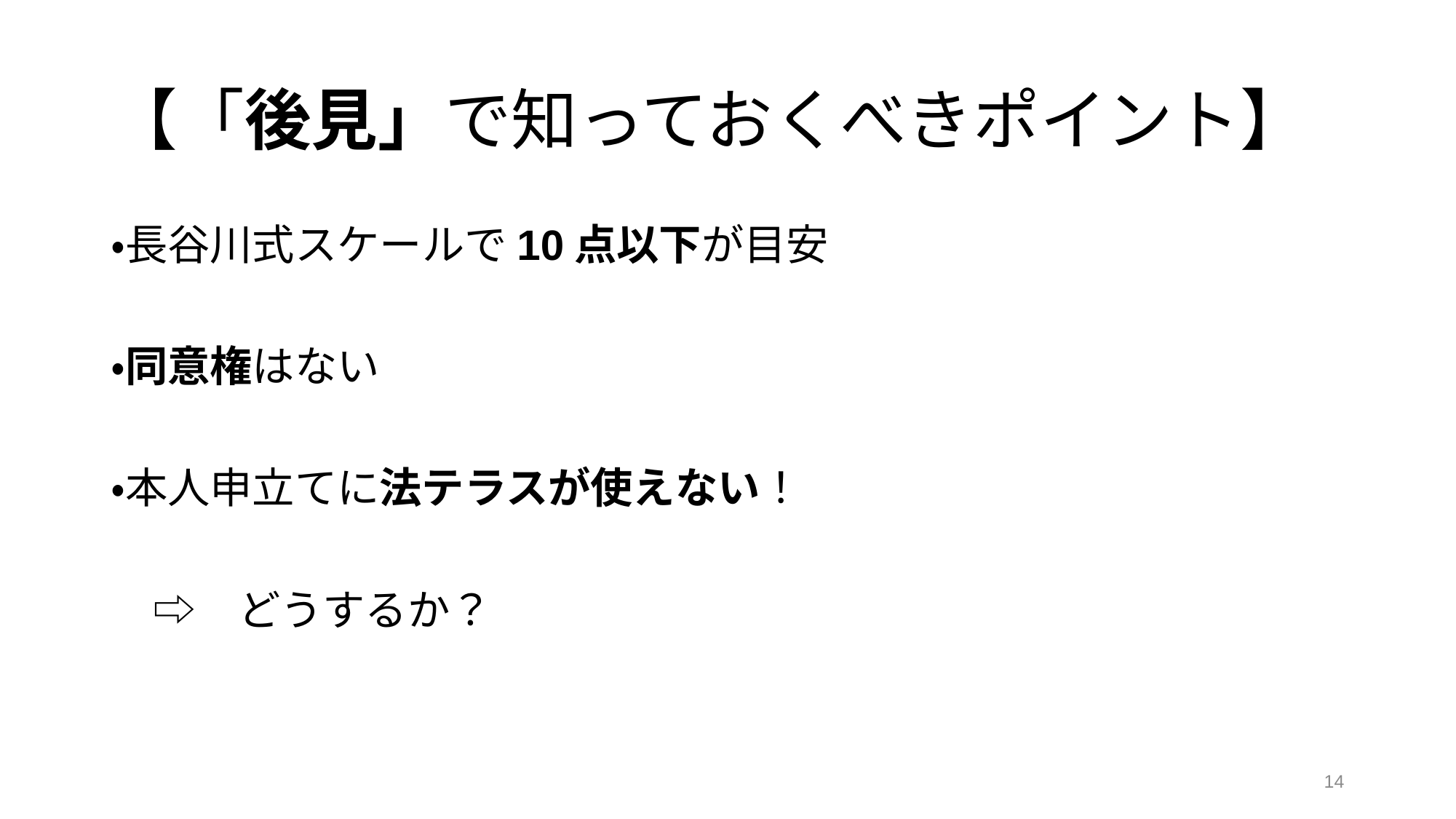

# 【「後見」で知っておくべきポイント】
・長谷川式スケールで10点以下が目安

・同意権はない

・本人申立てに法テラスが使えない！

　⇨　どうするか？

14